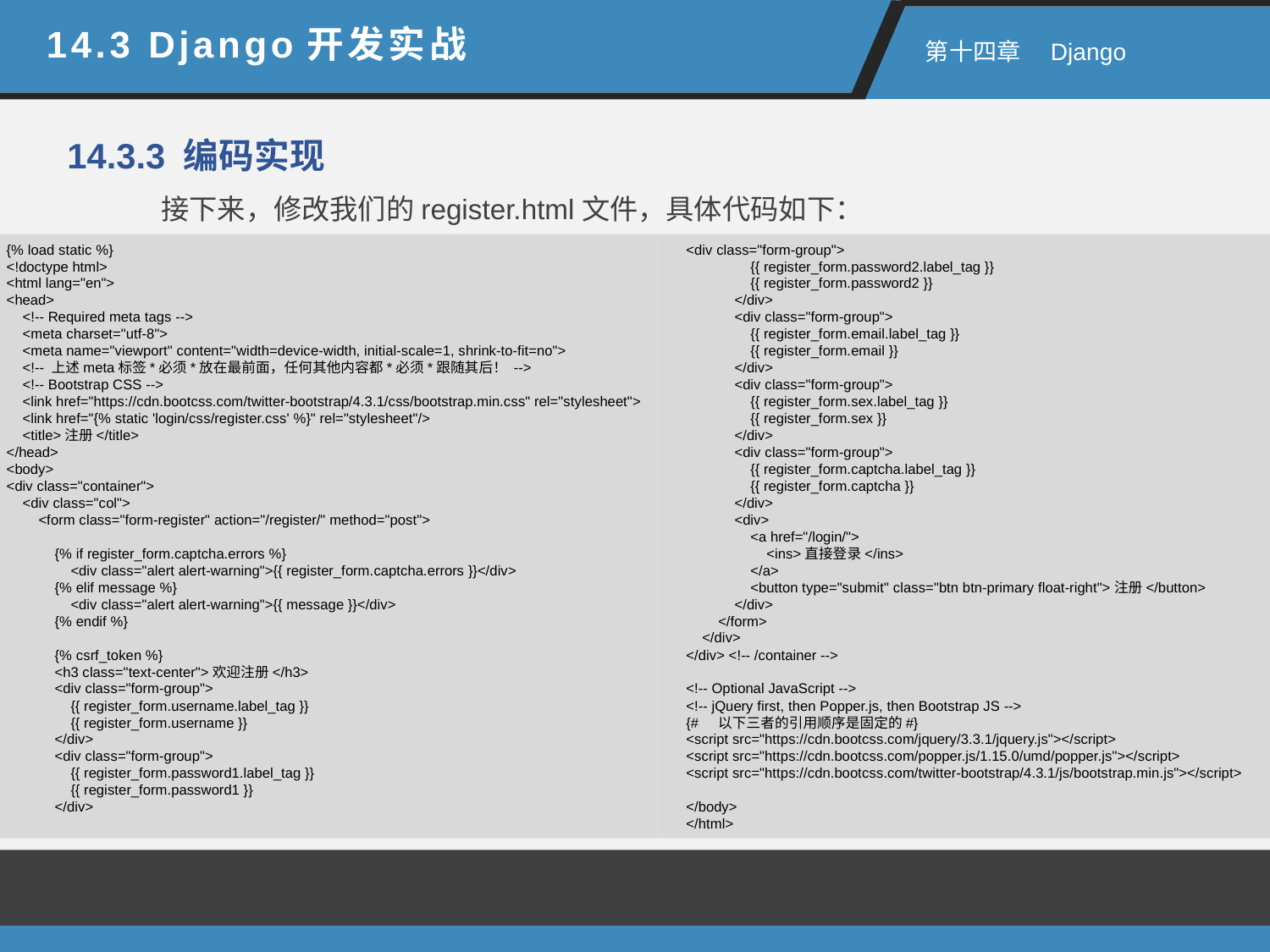

14.3 Django开发实战
  第十四章　Django
14.3.3 编码实现
接下来，修改我们的register.html文件，具体代码如下：
{% load static %}
<!doctype html>
<html lang="en">
<head>
    <!-- Required meta tags -->
    <meta charset="utf-8">
    <meta name="viewport" content="width=device-width, initial-scale=1, shrink-to-fit=no">
    <!-- 上述meta标签*必须*放在最前面，任何其他内容都*必须*跟随其后！ -->
    <!-- Bootstrap CSS -->
    <link href="https://cdn.bootcss.com/twitter-bootstrap/4.3.1/css/bootstrap.min.css" rel="stylesheet">
    <link href="{% static 'login/css/register.css' %}" rel="stylesheet"/>
    <title>注册</title>
</head>
<body>
<div class="container">
    <div class="col">
        <form class="form-register" action="/register/" method="post">

            {% if register_form.captcha.errors %}
                <div class="alert alert-warning">{{ register_form.captcha.errors }}</div>
            {% elif message %}
                <div class="alert alert-warning">{{ message }}</div>
            {% endif %}

            {% csrf_token %}
            <h3 class="text-center">欢迎注册</h3>
            <div class="form-group">
                {{ register_form.username.label_tag }}
                {{ register_form.username }}
            </div>
            <div class="form-group">
                {{ register_form.password1.label_tag }}
                {{ register_form.password1 }}
            </div>

<div class="form-group">
                {{ register_form.password2.label_tag }}
                {{ register_form.password2 }}
            </div>
            <div class="form-group">
                {{ register_form.email.label_tag }}
                {{ register_form.email }}
            </div>
            <div class="form-group">
                {{ register_form.sex.label_tag }}
                {{ register_form.sex }}
            </div>
            <div class="form-group">
                {{ register_form.captcha.label_tag }}
                {{ register_form.captcha }}
            </div>
            <div>
                <a href="/login/">
                    <ins>直接登录</ins>
                </a>
                <button type="submit" class="btn btn-primary float-right">注册</button>
            </div>
        </form>
    </div>
</div> <!-- /container -->

<!-- Optional JavaScript -->
<!-- jQuery first, then Popper.js, then Bootstrap JS -->
{#    以下三者的引用顺序是固定的#}
<script src="https://cdn.bootcss.com/jquery/3.3.1/jquery.js"></script>
<script src="https://cdn.bootcss.com/popper.js/1.15.0/umd/popper.js"></script>
<script src="https://cdn.bootcss.com/twitter-bootstrap/4.3.1/js/bootstrap.min.js"></script>

</body>
</html>